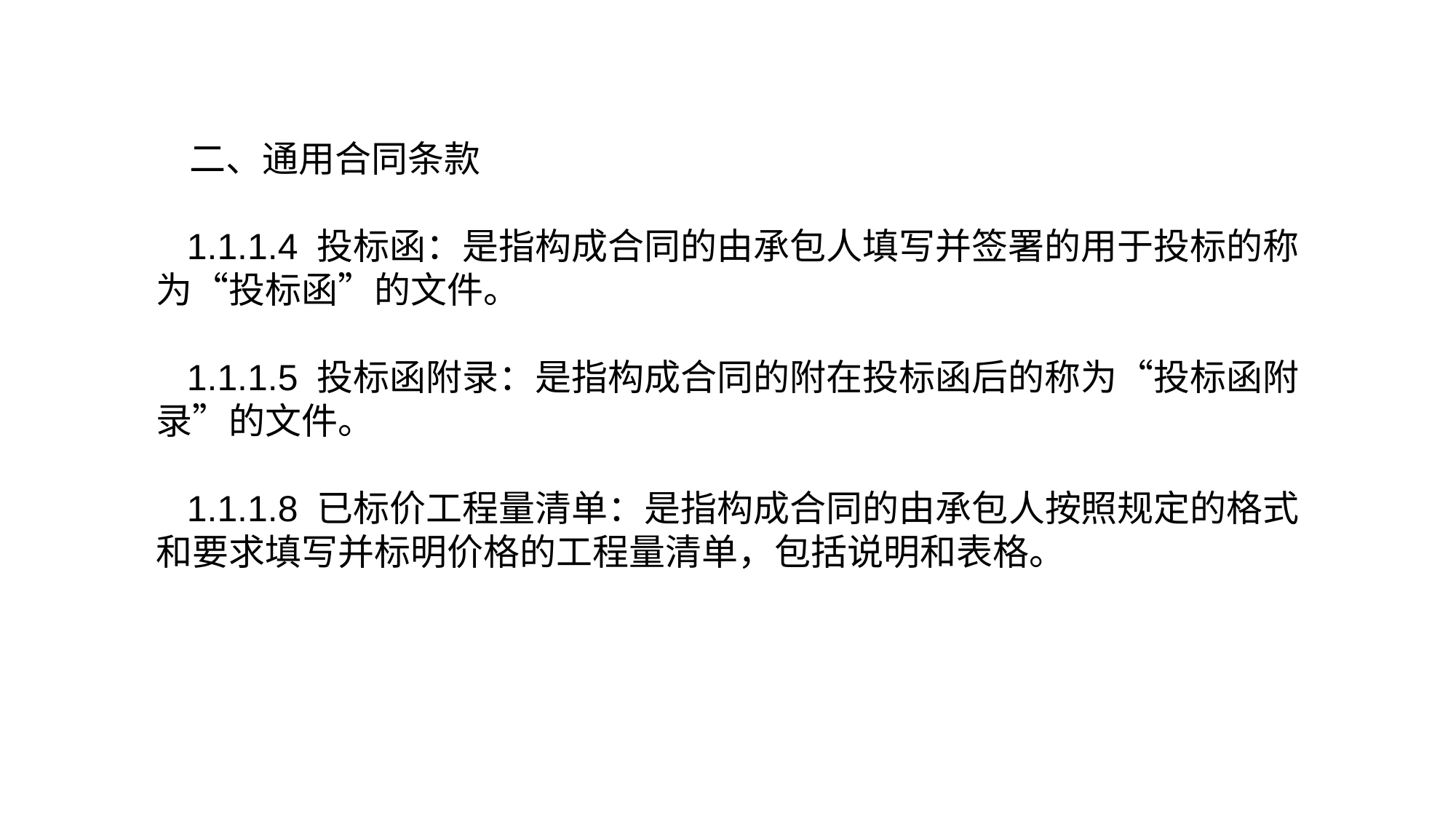

二、通用合同条款

   1.1.1.4 投标函：是指构成合同的由承包人填写并签署的用于投标的称为“投标函”的文件。

   1.1.1.5 投标函附录：是指构成合同的附在投标函后的称为“投标函附录”的文件。

   1.1.1.8 已标价工程量清单：是指构成合同的由承包人按照规定的格式和要求填写并标明价格的工程量清单，包括说明和表格。